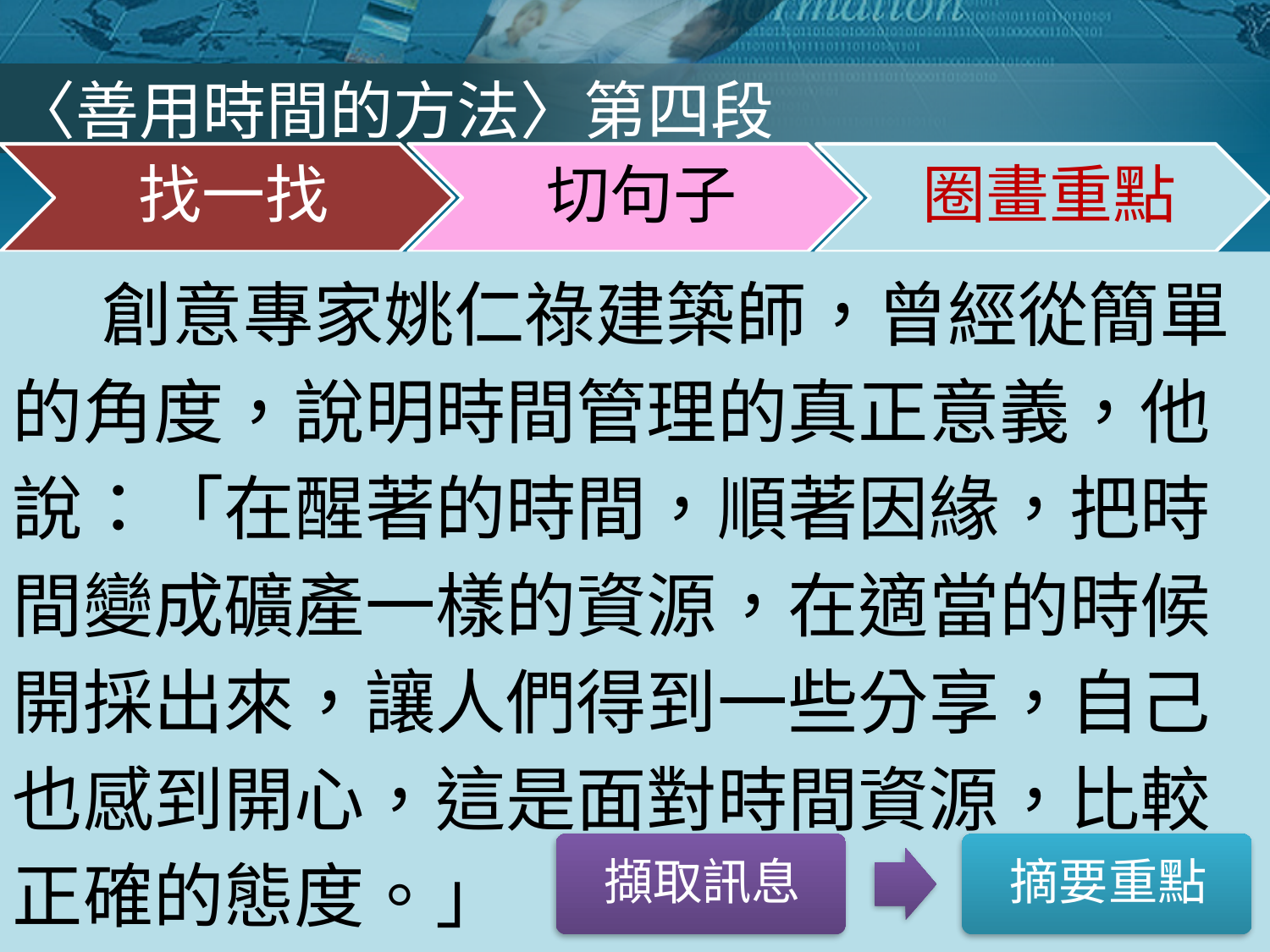

〈善用時間的方法〉第四段
找一找
切句子
圈畫重點
      創意專家姚仁祿建築師，曾經從簡單的角度，說明時間管理的真正意義，他說：「在醒著的時間，順著因緣，把時間變成礦產一樣的資源，在適當的時候開採出來，讓人們得到一些分享，自己也感到開心，這是面對時間資源，比較正確的態度。」
擷取訊息

摘要重點